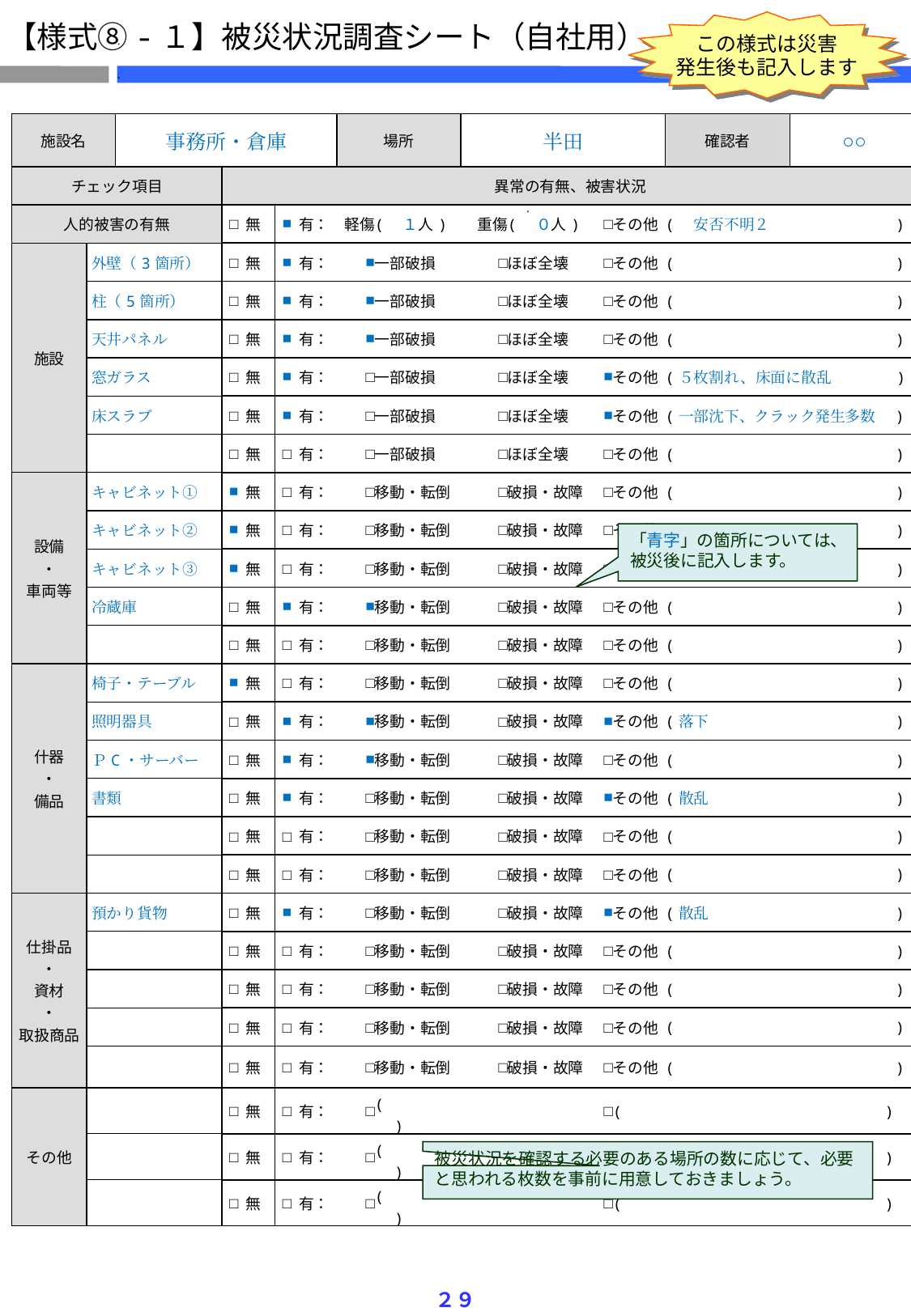

【様式⑧-１】被災状況調査シート（自社用）
この様式は災害
発生後も記入します

| 施設名 |  | 事務所・倉庫 |  |  |  |  | 場所 |  | 半田 |  |  |  | 確認者 | ○○ |
| --- | --- | --- | --- | --- | --- | --- | --- | --- | --- | --- | --- | --- | --- | --- |
| チェック項目 |  |  | 異常の有無、被害状況 |  |  |  |  |  |  |  |  |  |  |  |
| 人的被害の有無 |  |  | □ | 無 | ■ | 有： | 軽傷 | (　１人) | 重傷 | (　０人) | □ | その他 | (　安否不明２　　　　　　　　) |  |
| 施設 | 外壁（3箇所） |  | □ | 無 | ■ | 有： | ■ | 一部破損 | □ | ほぼ全壊 | □ | その他 | (　　　　　　　　　　　　　　) |  |
|  | 柱（5箇所） |  | □ | 無 | ■ | 有： | ■ | 一部破損 | □ | ほぼ全壊 | □ | その他 | (　　　　　　　　　　　　　　) |  |
|  | 天井パネル |  | □ | 無 | ■ | 有： | ■ | 一部破損 | □ | ほぼ全壊 | □ | その他 | (　　　　　　　　　　　　　　) |  |
|  | 窓ガラス |  | □ | 無 | ■ | 有： | □ | 一部破損 | □ | ほぼ全壊 | ■ | その他 | (５枚割れ、床面に散乱　　　　) |  |
|  | 床スラブ |  | □ | 無 | ■ | 有： | □ | 一部破損 | □ | ほぼ全壊 | ■ | その他 | (一部沈下、クラック発生多数　) |  |
|  |  |  | □ | 無 | □ | 有： | □ | 一部破損 | □ | ほぼ全壊 | □ | その他 | (　　　　　　　　　　　　　　) |  |
| 設備 ・ 車両等 | キャビネット① |  | ■ | 無 | □ | 有： | □ | 移動・転倒 | □ | 破損・故障 | □ | その他 | (　　　　　　　　　　　　　　) |  |
|  | キャビネット② |  | ■ | 無 | □ | 有： | □ | 移動・転倒 | □ | 破損・故障 | □ | その他 | (　　　　　　　　　　　　　　) |  |
|  | キャビネット③ |  | ■ | 無 | □ | 有： | □ | 移動・転倒 | □ | 破損・故障 | □ | その他 | (　　　　　　　　　　　　　　) |  |
|  | 冷蔵庫 |  | □ | 無 | ■ | 有： | ■ | 移動・転倒 | □ | 破損・故障 | □ | その他 | (　　　　　　　　　　　　　　) |  |
|  |  |  | □ | 無 | □ | 有： | □ | 移動・転倒 | □ | 破損・故障 | □ | その他 | (　　　　　　　　　　　　　　) |  |
| 什器 ・ 備品 | 椅子・テーブル |  | ■ | 無 | □ | 有： | □ | 移動・転倒 | □ | 破損・故障 | □ | その他 | (　　　　　　　　　　　　　　) |  |
|  | 照明器具 |  | □ | 無 | ■ | 有： | ■ | 移動・転倒 | □ | 破損・故障 | ■ | その他 | (落下　　　　　　　　　　　　) |  |
|  | ＰC・サーバー |  | □ | 無 | ■ | 有： | ■ | 移動・転倒 | □ | 破損・故障 | □ | その他 | (　　　　　　　　　　　　　　) |  |
|  | 書類 |  | □ | 無 | ■ | 有： | □ | 移動・転倒 | □ | 破損・故障 | ■ | その他 | (散乱　　　　　　　　　　　　) |  |
|  |  |  | □ | 無 | □ | 有： | □ | 移動・転倒 | □ | 破損・故障 | □ | その他 | (　　　　　　　　　　　　　　) |  |
|  |  |  | □ | 無 | □ | 有： | □ | 移動・転倒 | □ | 破損・故障 | □ | その他 | (　　　　　　　　　　　　　　) |  |
| 仕掛品 ・ 資材 ・ 取扱商品 | 預かり貨物 |  | □ | 無 | ■ | 有： | □ | 移動・転倒 | □ | 破損・故障 | ■ | その他 | (散乱　　　　　　　　　　　　) |  |
|  |  |  | □ | 無 | □ | 有： | □ | 移動・転倒 | □ | 破損・故障 | □ | その他 | (　　　　　　　　　　　　　　) |  |
|  |  |  | □ | 無 | □ | 有： | □ | 移動・転倒 | □ | 破損・故障 | □ | その他 | (　　　　　　　　　　　　　　) |  |
|  |  |  | □ | 無 | □ | 有： | □ | 移動・転倒 | □ | 破損・故障 | □ | その他 | (　　　　　　　　　　　　　　) |  |
|  |  |  | □ | 無 | □ | 有： | □ | 移動・転倒 | □ | 破損・故障 | □ | その他 | (　　　　　　　　　　　　　　) |  |
| その他 |  |  | □ | 無 | □ | 有： | □ | (　　　　　　　　　　　　　) |  |  | □ | (　　　　　　　　　　　 　　　　　) |  |  |
|  |  |  | □ | 無 | □ | 有： | □ | (　　　　　　　　　　　　　) |  |  | □ | (　　　　　　　　　　　 　　　　　) |  |  |
|  |  |  | □ | 無 | □ | 有： | □ | (　　　　　　　　　　　　　) |  |  | □ | (　　　　　　　　　　　 　　　　　) |  |  |

「青字」の箇所については、被災後に記入します。
被災状況を確認する必要のある場所の数に応じて、必要と思われる枚数を事前に用意しておきましょう。
２９